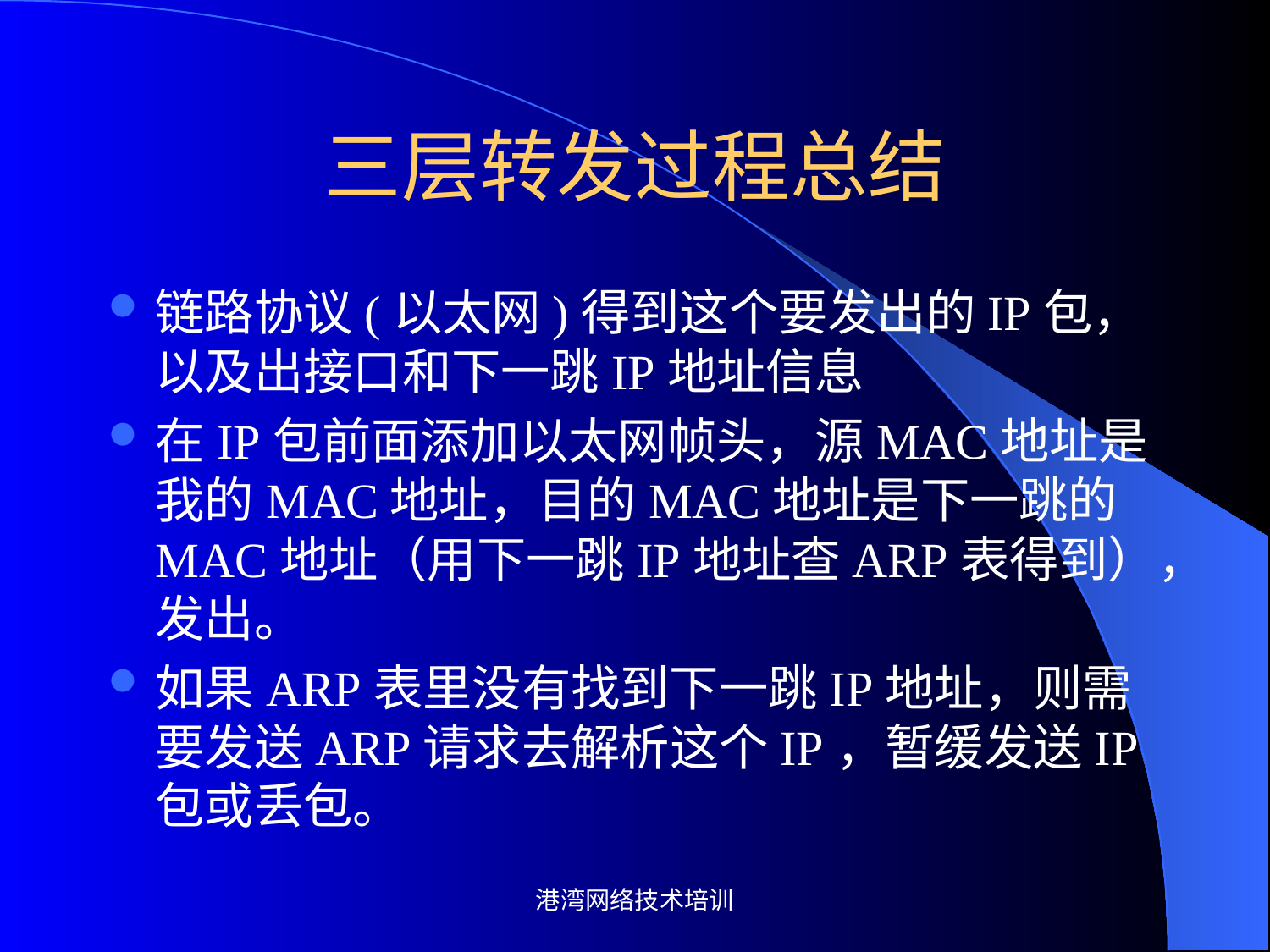

# 三层转发过程总结
链路协议(以太网)得到这个要发出的IP包，以及出接口和下一跳IP地址信息
在IP包前面添加以太网帧头，源MAC地址是我的MAC地址，目的MAC地址是下一跳的 MAC地址（用下一跳IP地址查ARP表得到），发出。
如果ARP表里没有找到下一跳IP地址，则需要发送ARP请求去解析这个IP，暂缓发送IP包或丢包。

港湾网络技术培训
55